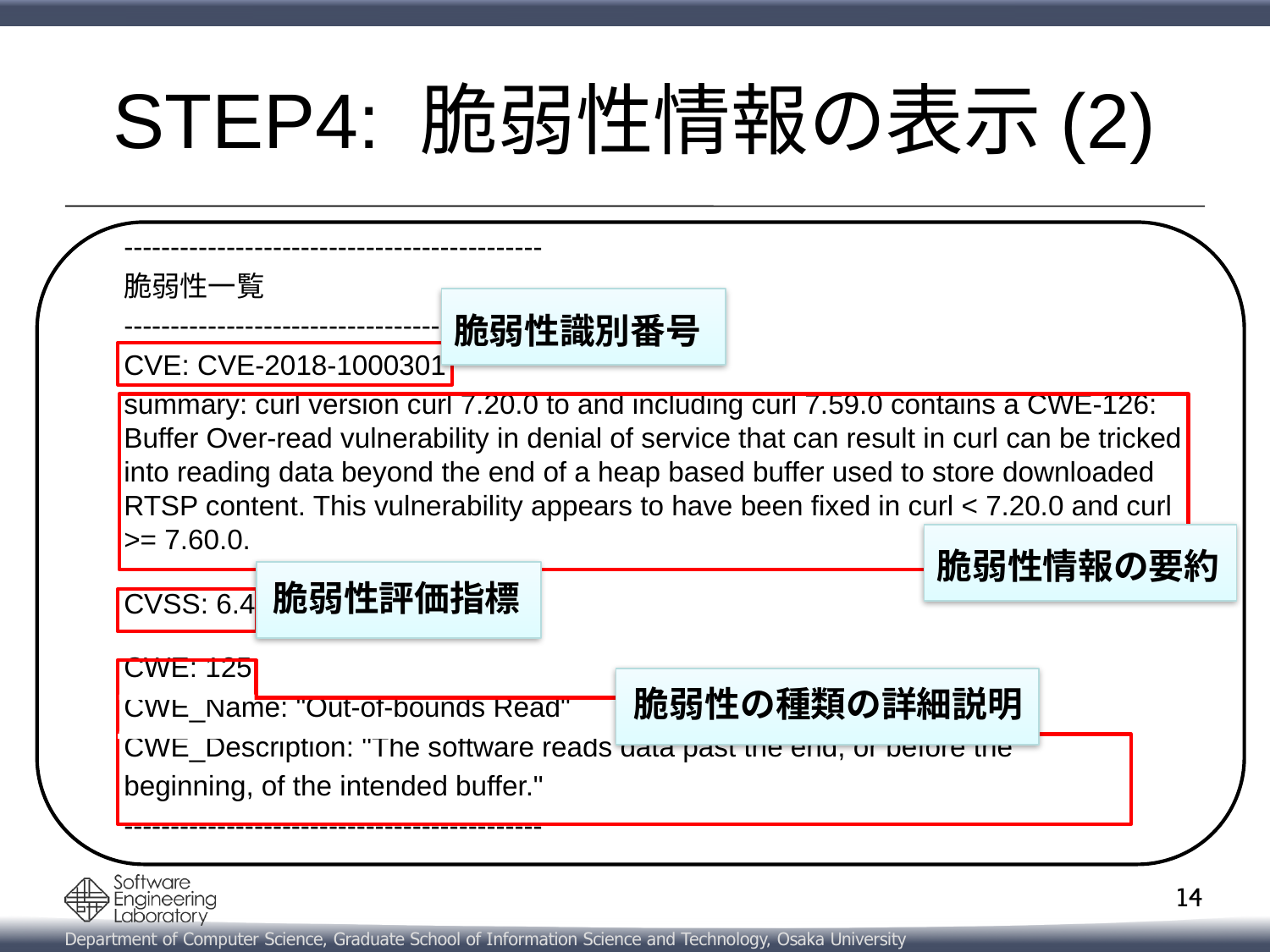

# STEP4: 脆弱性情報の表示(2)

---------------------------------------------
脆弱性一覧
---------------------------------------------
CVE: CVE-2018-1000301
summary: curl version curl 7.20.0 to and including curl 7.59.0 contains a CWE-126: Buffer Over-read vulnerability in denial of service that can result in curl can be tricked into reading data beyond the end of a heap based buffer used to store downloaded RTSP content. This vulnerability appears to have been fixed in curl < 7.20.0 and curl >= 7.60.0.

CVSS: 6.4

CWE: 125
CWE_Name: "Out-of-bounds Read"
CWE_Description: "The software reads data past the end, or before the
beginning, of the intended buffer."
---------------------------------------------

脆弱性識別番号

脆弱性情報の要約

脆弱性評価指標

脆弱性の種類の詳細説明

14